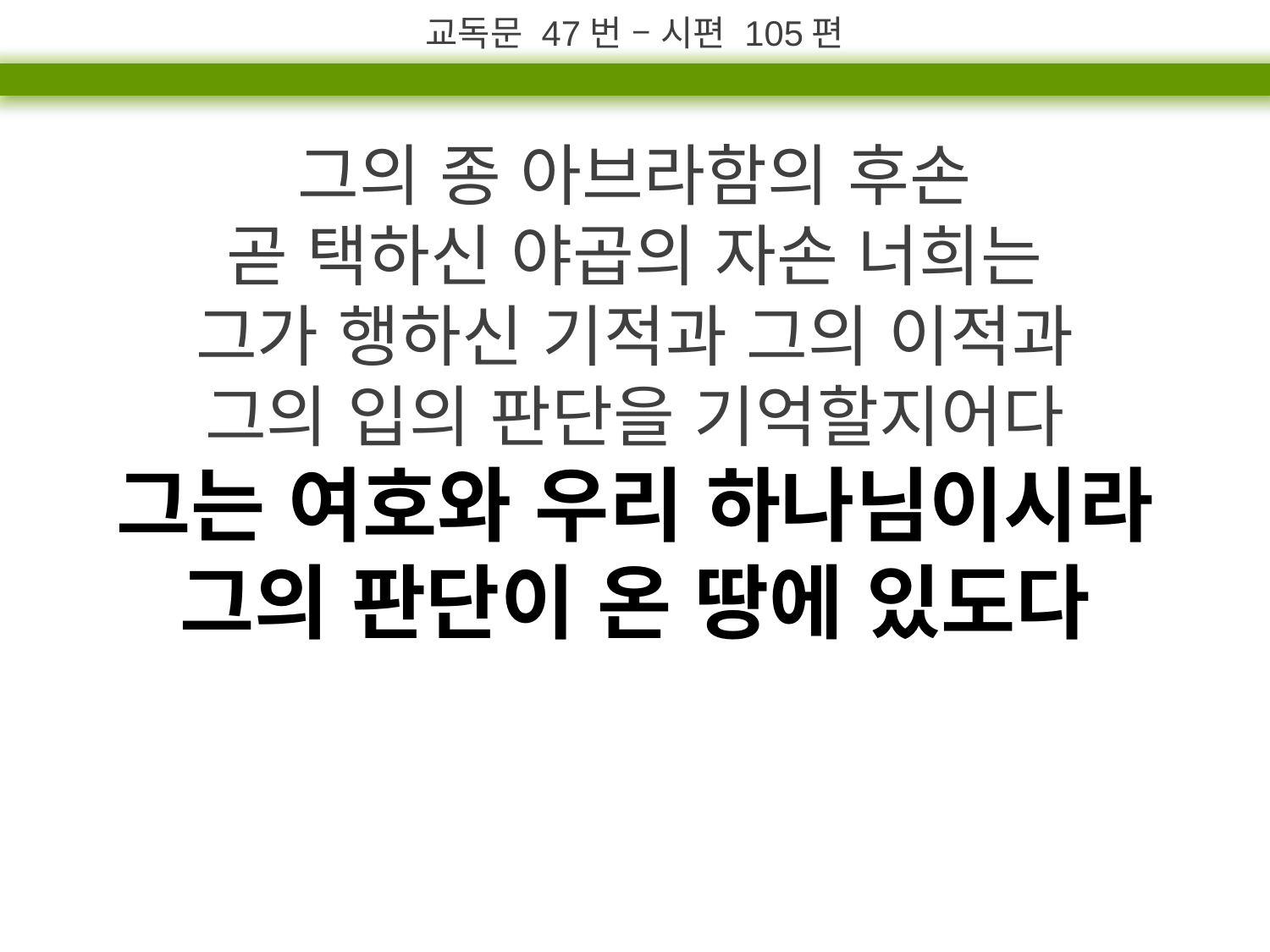

교독문 47번 – 시편 105편

그의 종 아브라함의 후손
곧 택하신 야곱의 자손 너희는
그가 행하신 기적과 그의 이적과
그의 입의 판단을 기억할지어다
그는 여호와 우리 하나님이시라
그의 판단이 온 땅에 있도다